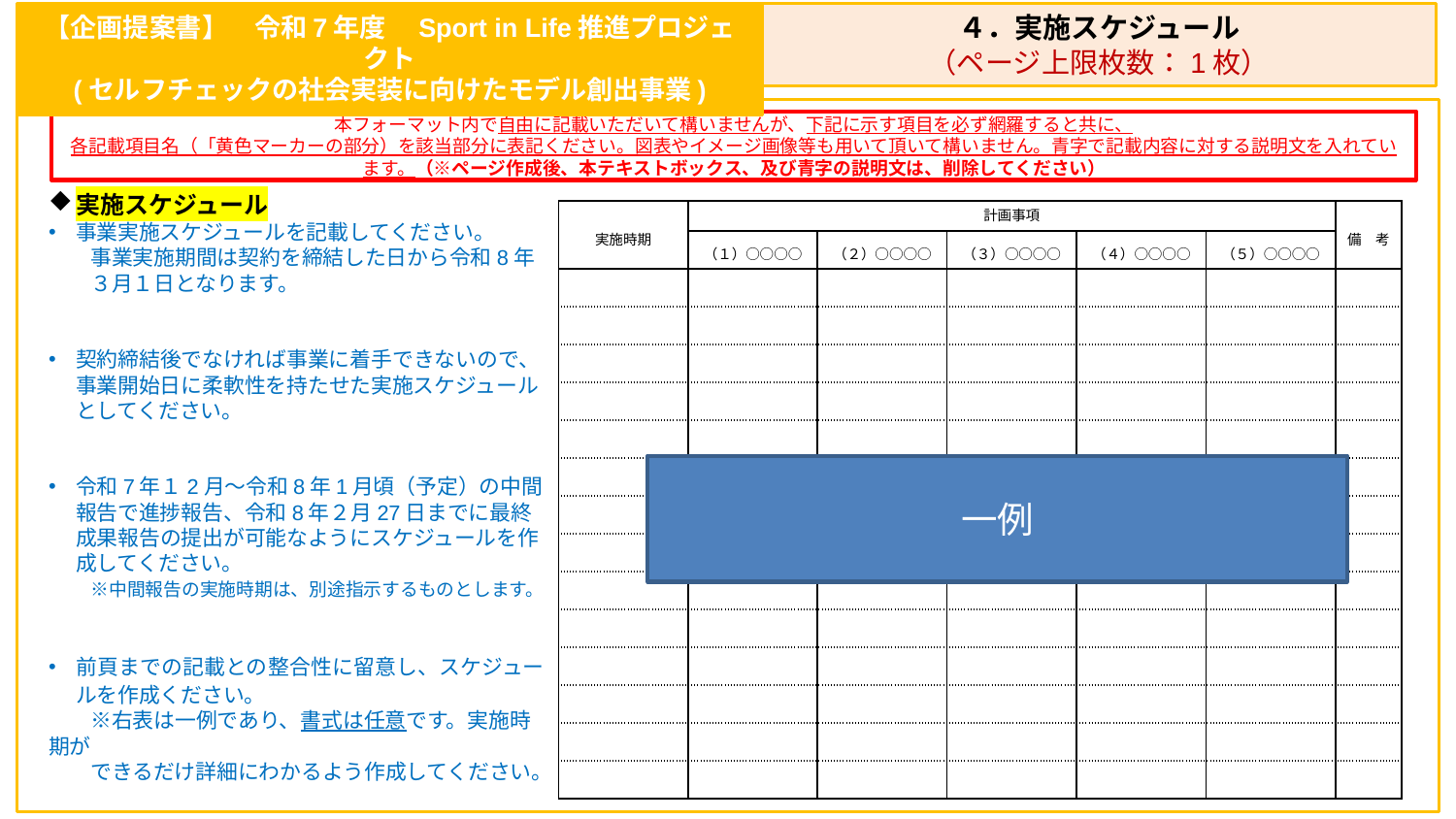

【企画提案書】　令和7年度　Sport in Life推進プロジェクト
(セルフチェックの社会実装に向けたモデル創出事業)

４．実施スケジュール
（ページ上限枚数：1枚）

本フォーマット内で自由に記載いただいて構いませんが、下記に示す項目を必ず網羅すると共に、
各記載項目名（「黄色マーカーの部分）を該当部分に表記ください。図表やイメージ画像等も用いて頂いて構いません。青字で記載内容に対する説明文を入れています。（※ページ作成後、本テキストボックス、及び青字の説明文は、削除してください）
実施スケジュール
事業実施スケジュールを記載してください。
　　事業実施期間は契約を締結した日から令和8年
　　３月１日となります。

契約締結後でなければ事業に着手できないので、事業開始日に柔軟性を持たせた実施スケジュールとしてください。

令和7年１2月～令和8年1月頃（予定）の中間報告で進捗報告、令和8年２月27日までに最終成果報告の提出が可能なようにスケジュールを作成してください。
　　※中間報告の実施時期は、別途指示するものとします。

前頁までの記載との整合性に留意し、スケジュールを作成ください。
　　※右表は一例であり、書式は任意です。実施時期が
　　できるだけ詳細にわかるよう作成してください。
| 実施時期 | 計画事項 |  |  |  |  | 備　考 |
| --- | --- | --- | --- | --- | --- | --- |
|  | （１）○○○○ | （２）○○○○ | （３）○○○○ | （４）○○○○ | （５）○○○○ |  |
|  |  |  |  |  |  |  |
|  |  |  |  |  |  |  |
|  |  |  |  |  |  |  |
|  |  |  |  |  |  |  |
|  |  |  |  |  |  |  |
|  |  |  |  |  |  |  |
|  |  |  |  |  |  |  |
|  |  |  |  |  |  |  |
|  |  |  |  |  |  |  |
|  |  |  |  |  |  |  |
|  |  |  |  |  |  |  |
|  |  |  |  |  |  |  |
|  |  |  |  |  |  |  |
|  |  |  |  |  |  |  |
一例